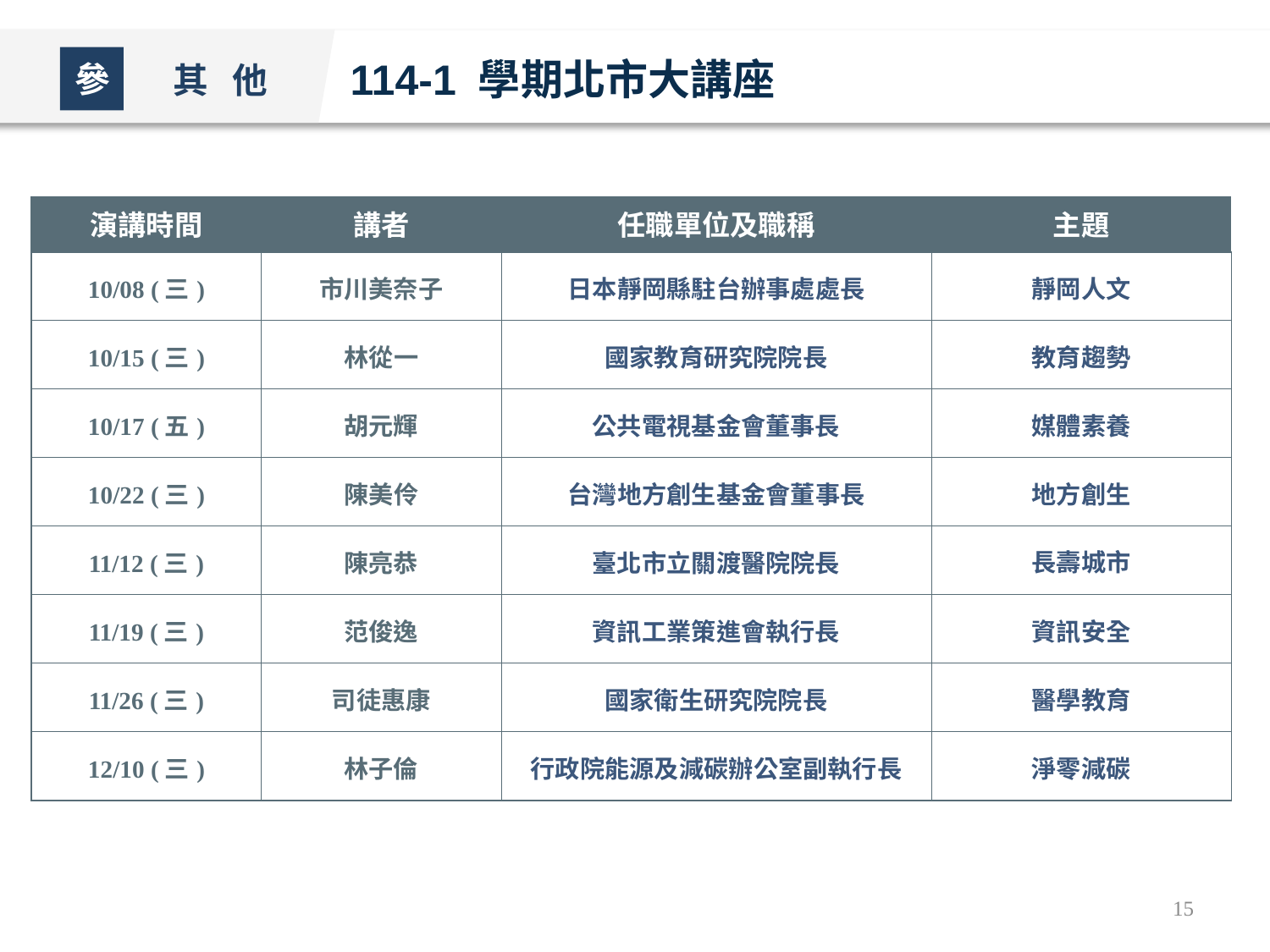

114-1 學期北市大講座

參
其   他
| 演講時間 | 講者 | 任職單位及職稱 | 主題 |
| --- | --- | --- | --- |
| 10/08 (三) | 市川美奈子 | 日本靜岡縣駐台辦事處處長 | 靜岡人文 |
| 10/15 (三) | 林從一 | 國家教育研究院院長 | 教育趨勢 |
| 10/17 (五) | 胡元輝 | 公共電視基金會董事長 | 媒體素養 |
| 10/22 (三) | 陳美伶 | 台灣地方創生基金會董事長 | 地方創生 |
| 11/12 (三) | 陳亮恭 | 臺北市立關渡醫院院長 | 長壽城市 |
| 11/19 (三) | 范俊逸 | 資訊工業策進會執行長 | 資訊安全 |
| 11/26 (三) | 司徒惠康 | 國家衛生研究院院長 | 醫學教育 |
| 12/10 (三) | 林子倫 | 行政院能源及減碳辦公室副執行長 | 淨零減碳 |
15